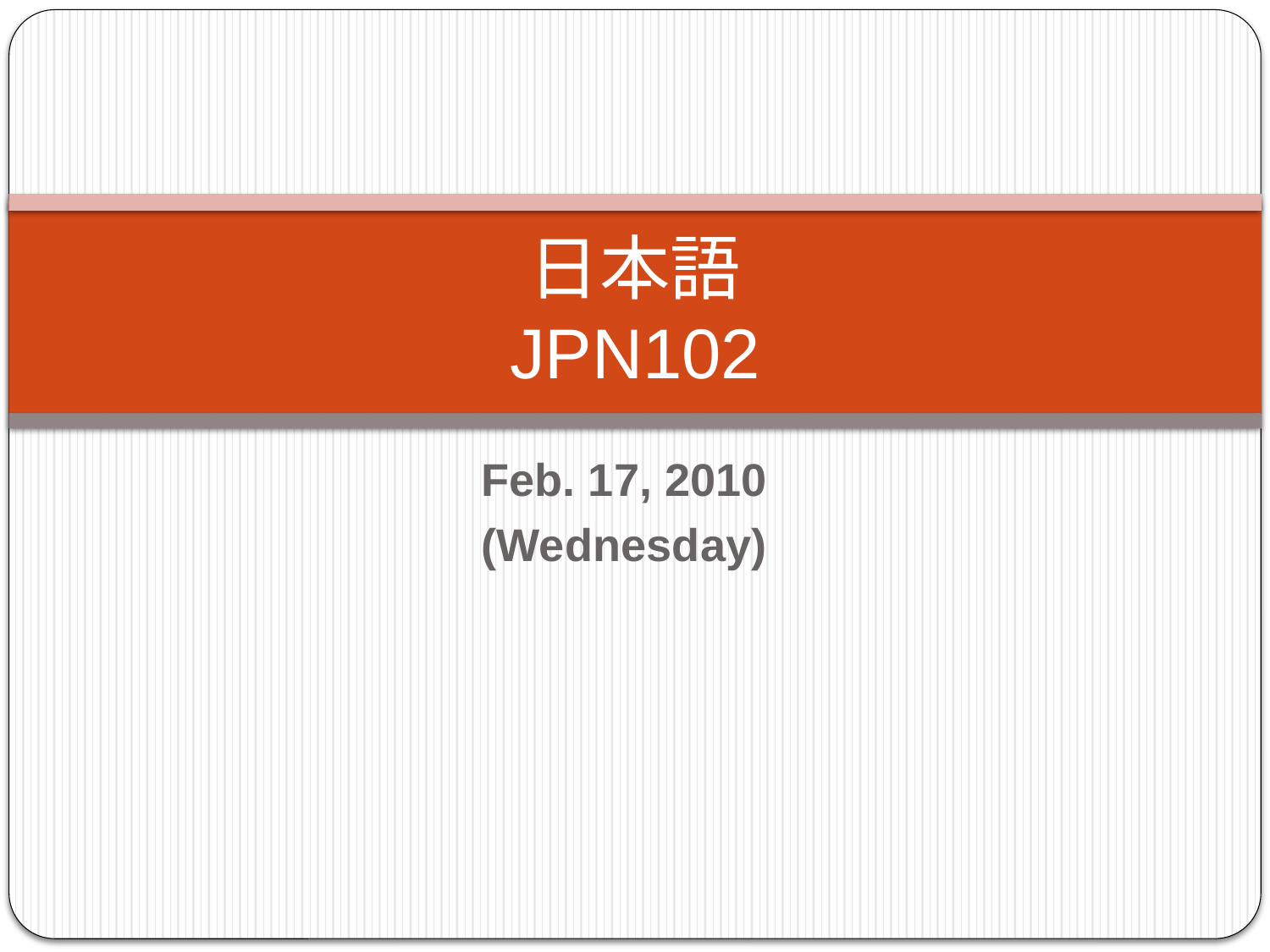

# 日本語 JPN102
Feb. 17, 2010
(Wednesday)